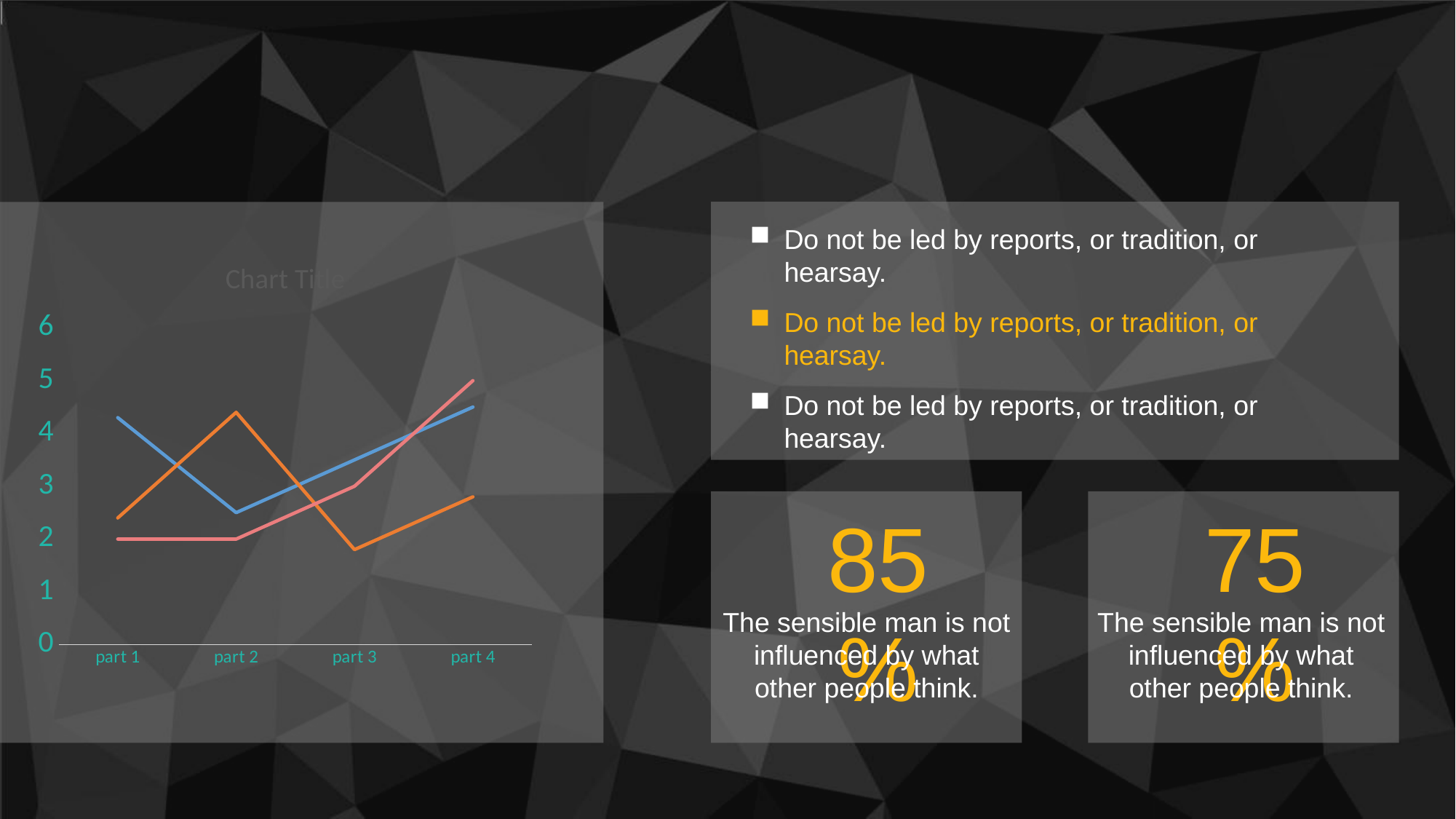

Do not be led by reports, or tradition, or hearsay.

### Chart:

| Category | 系列 1 | 系列 2 | 系列 3 |
|---|---|---|---|
| part 1 | 4.3 | 2.4 | 2.0 |
| part 2 | 2.5 | 4.4 | 2.0 |
| part 3 | 3.5 | 1.8 | 3.0 |
| part 4 | 4.5 | 2.8 | 5.0 |
Do not be led by reports, or tradition, or hearsay.
Do not be led by reports, or tradition, or hearsay.

85%
75%
The sensible man is not influenced by what other people think.
The sensible man is not influenced by what other people think.